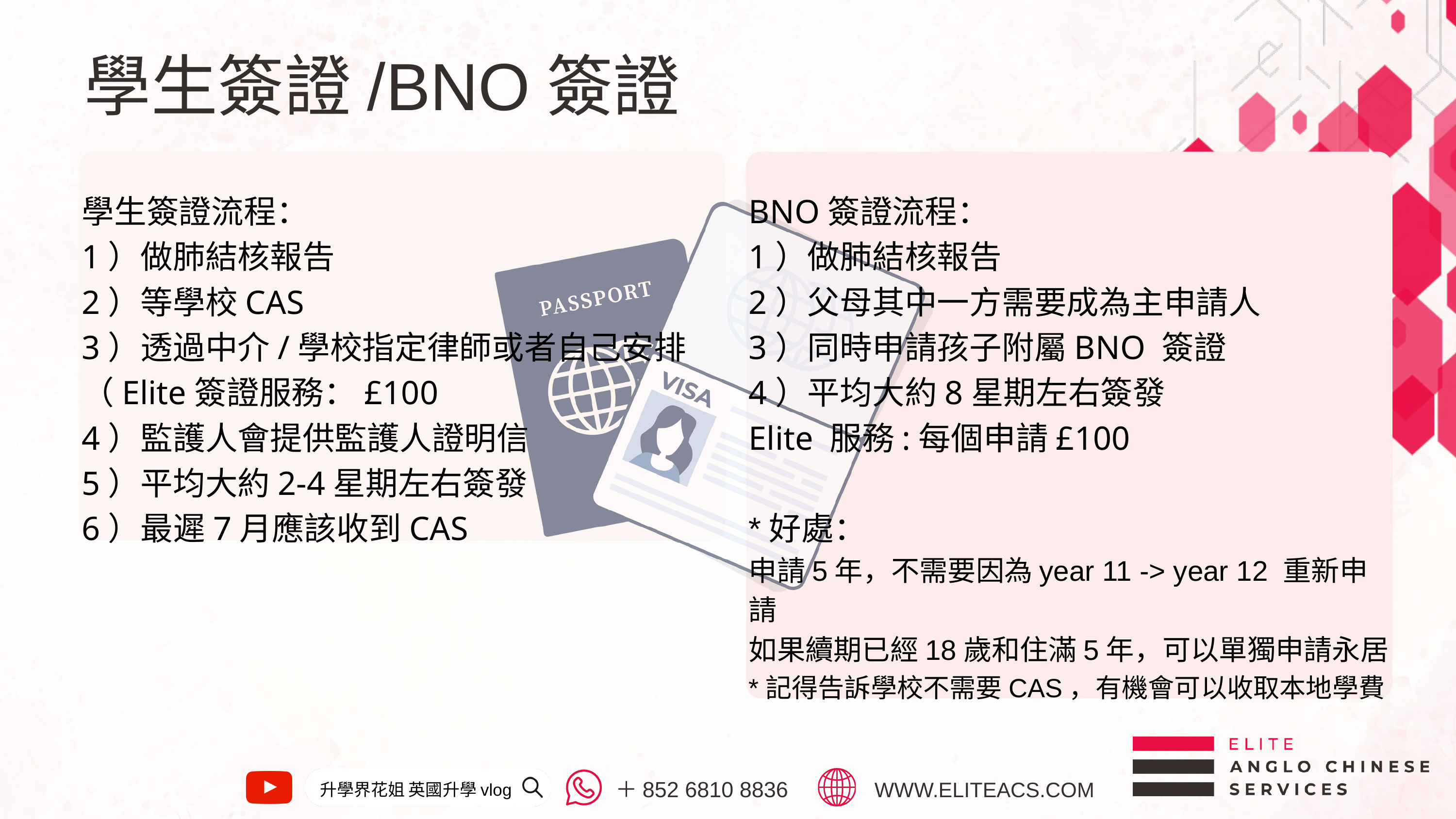

學生簽證/BNO簽證

學生簽證流程：
1）做肺結核報告
2）等學校CAS
3）透過中介/學校指定律師或者自己安排 （Elite簽證服務：£100
4）監護人會提供監護人證明信
5）平均大約2-4星期左右簽發
6）最遲7月應該收到CAS

BNO簽證流程：
1）做肺結核報告
2）父母其中一方需要成為主申請人
3）同時申請孩子附屬BNO 簽證
4）平均大約8星期左右簽發
Elite 服務:每個申請£100

*好處：
申請5年，不需要因為year 11 -> year 12 重新申請
如果續期已經18歲和住滿5年，可以單獨申請永居
*記得告訴學校不需要CAS，有機會可以收取本地學費

升學界花姐 英國升學vlog

WWW.ELITEACS.COM

＋852 6810 8836